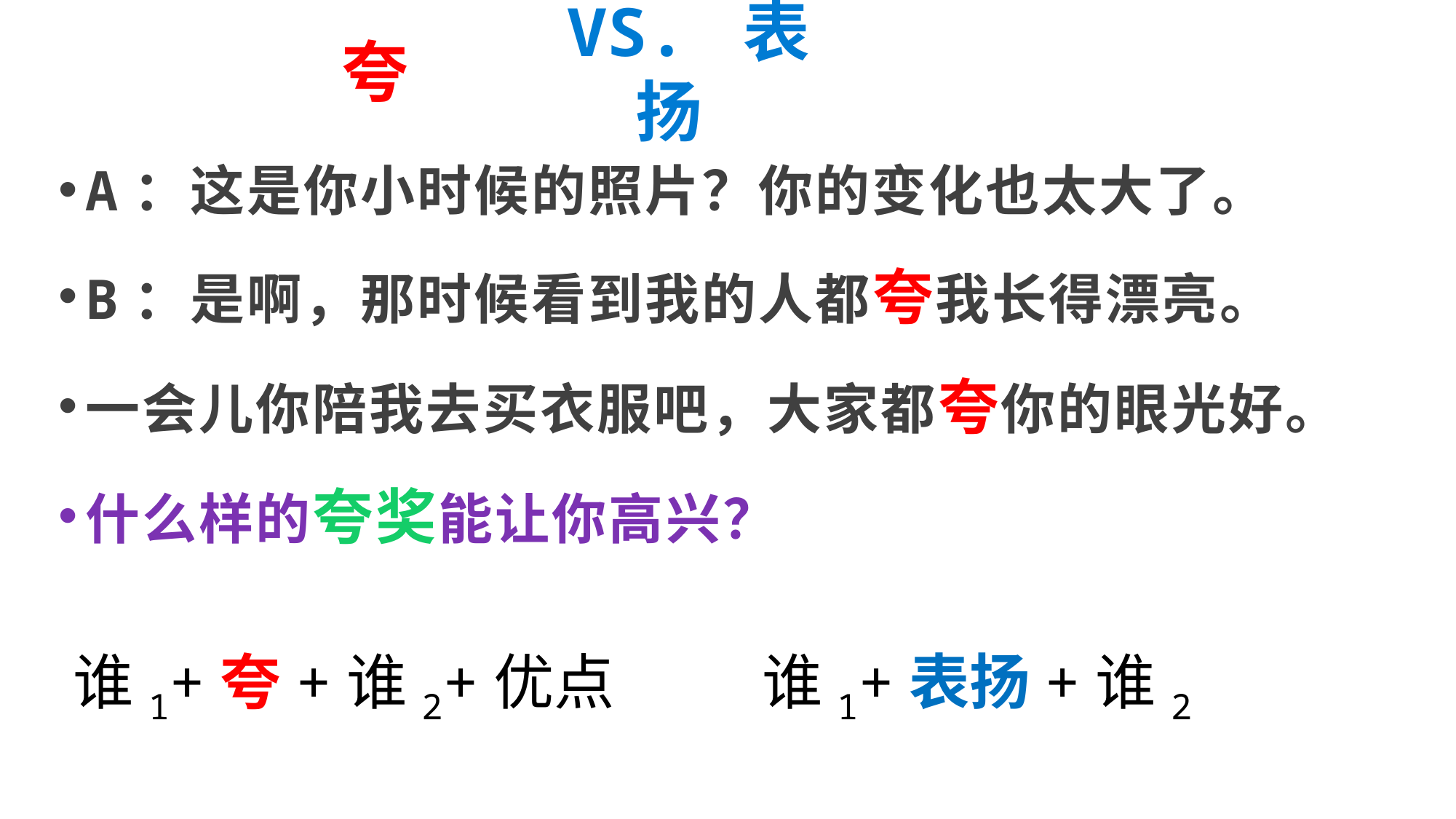

VS. 表扬
# 夸
A：这是你小时候的照片？你的变化也太大了。
B：是啊，那时候看到我的人都夸我长得漂亮。
一会儿你陪我去买衣服吧，大家都夸你的眼光好。
什么样的夸奖能让你高兴？
谁1+夸+谁2+优点         谁1+表扬+谁2